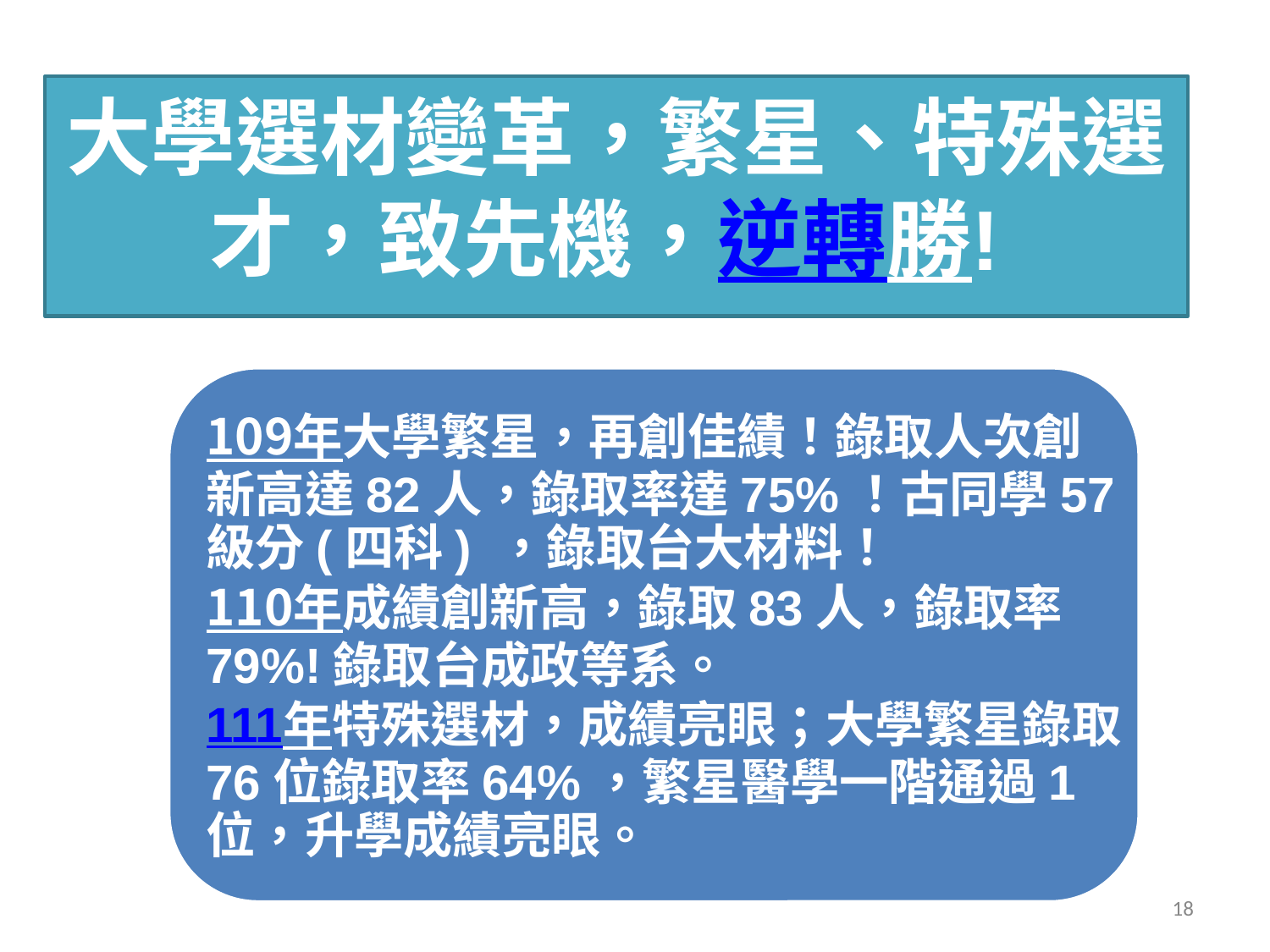

# 大學選材變革，繁星、特殊選才，致先機，逆轉勝!
109年大學繁星，再創佳績！錄取人次創新高達82人，錄取率達75%！古同學57級分(四科) ，錄取台大材料！
110年成績創新高，錄取83人，錄取率79%!錄取台成政等系。
111年特殊選材，成績亮眼；大學繁星錄取76位錄取率64%，繁星醫學一階通過1位，升學成績亮眼。

18